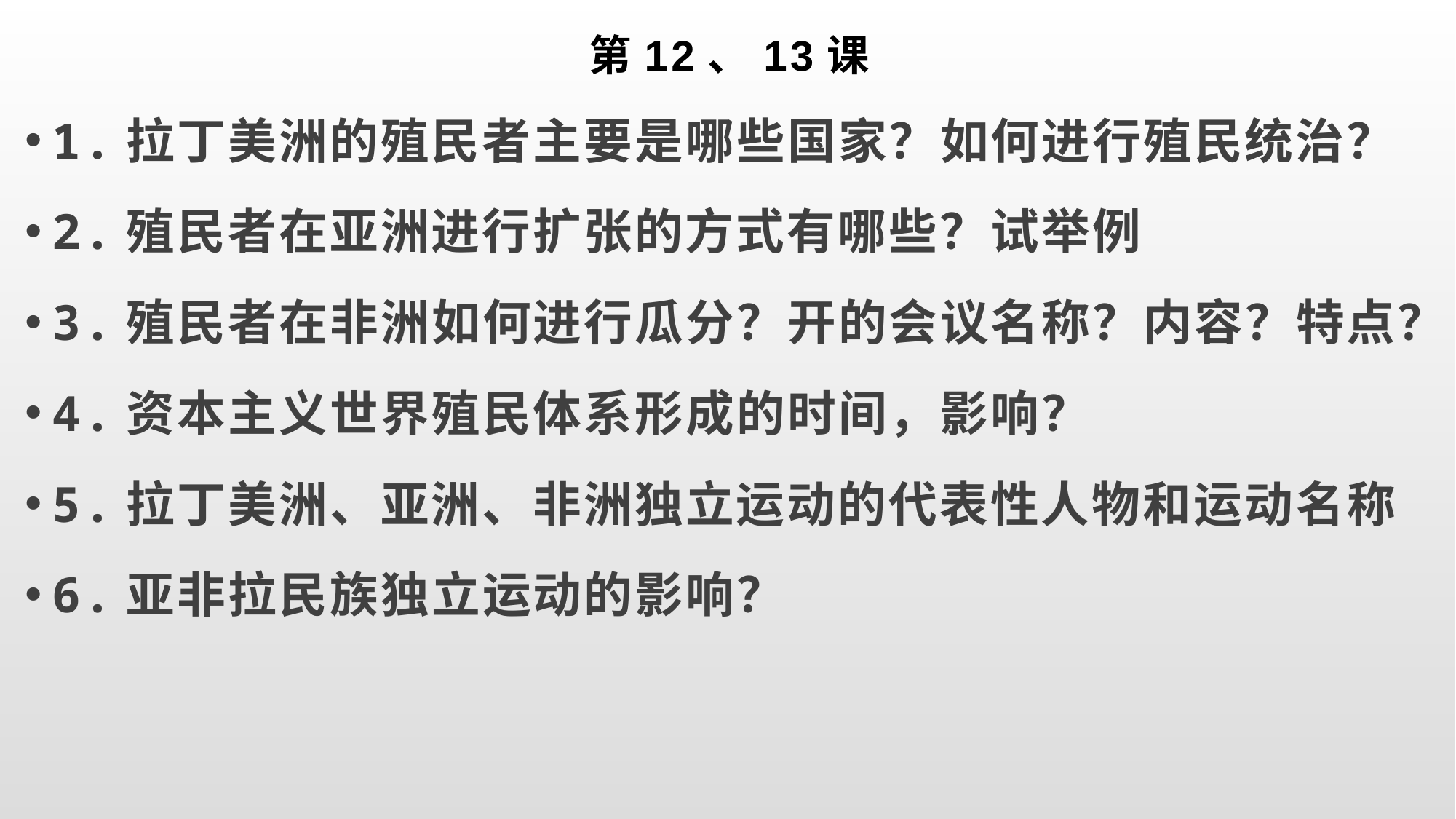

# 第12、13课
1.拉丁美洲的殖民者主要是哪些国家？如何进行殖民统治？
2.殖民者在亚洲进行扩张的方式有哪些？试举例
3.殖民者在非洲如何进行瓜分？开的会议名称？内容？特点？
4.资本主义世界殖民体系形成的时间，影响？
5.拉丁美洲、亚洲、非洲独立运动的代表性人物和运动名称
6.亚非拉民族独立运动的影响？